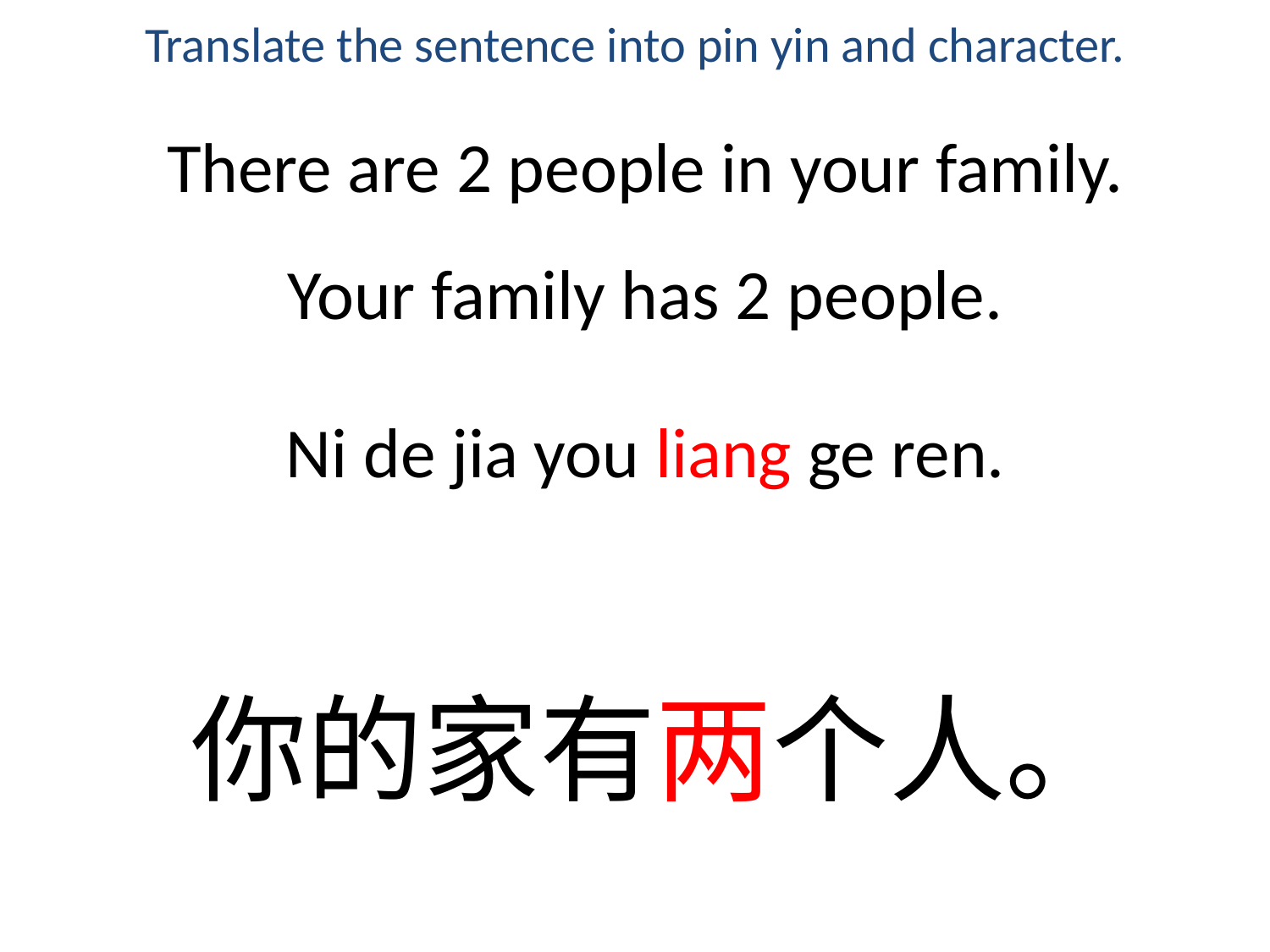

Translate the sentence into pin yin and character.
# There are 2 people in your family.
Your family has 2 people.
Ni de jia you liang ge ren.
你的家有两个人。